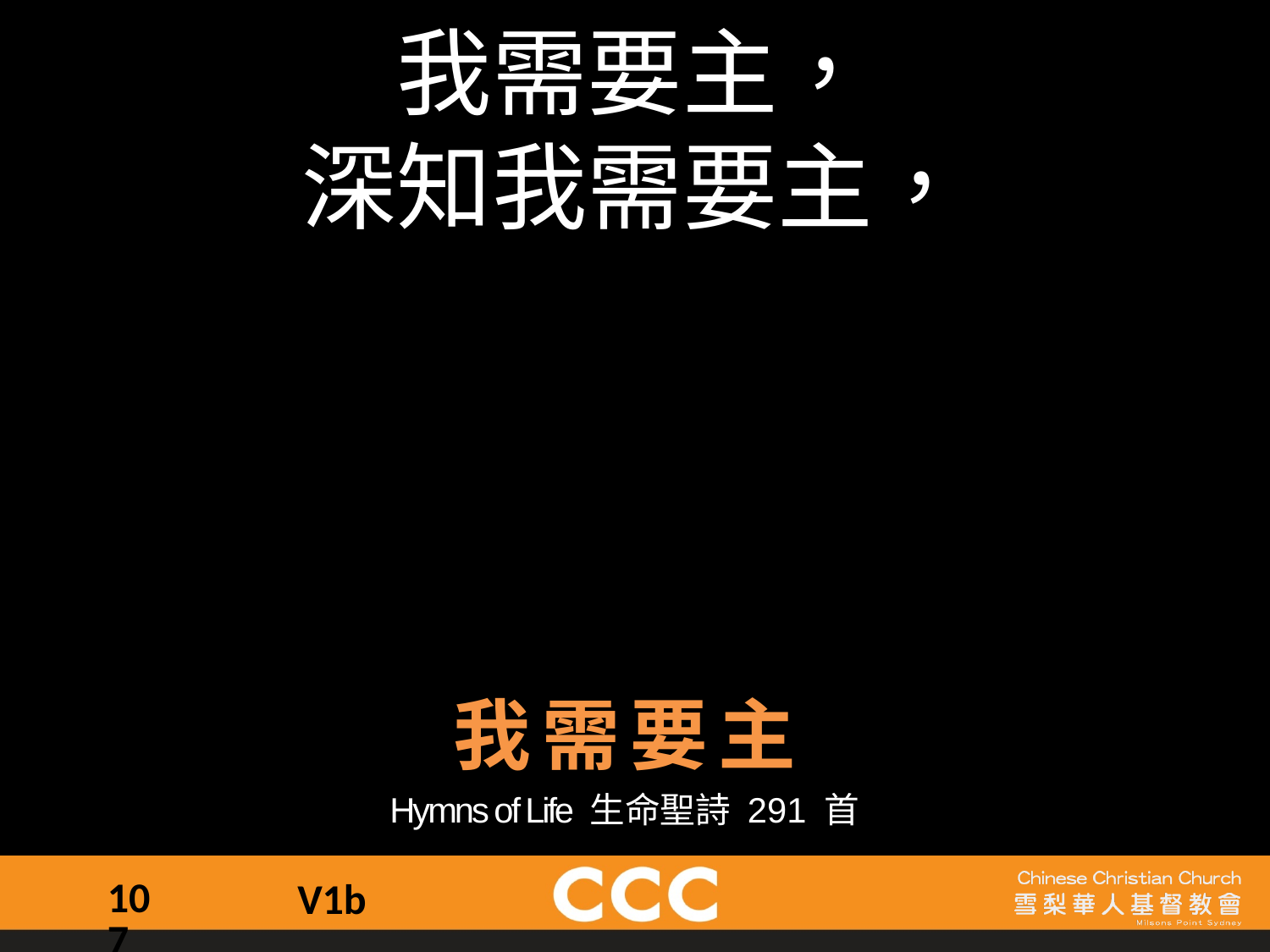

我需要主，
深知我需要主，
我需要主
Hymns of Life 生命聖詩 291 首
107
V1b